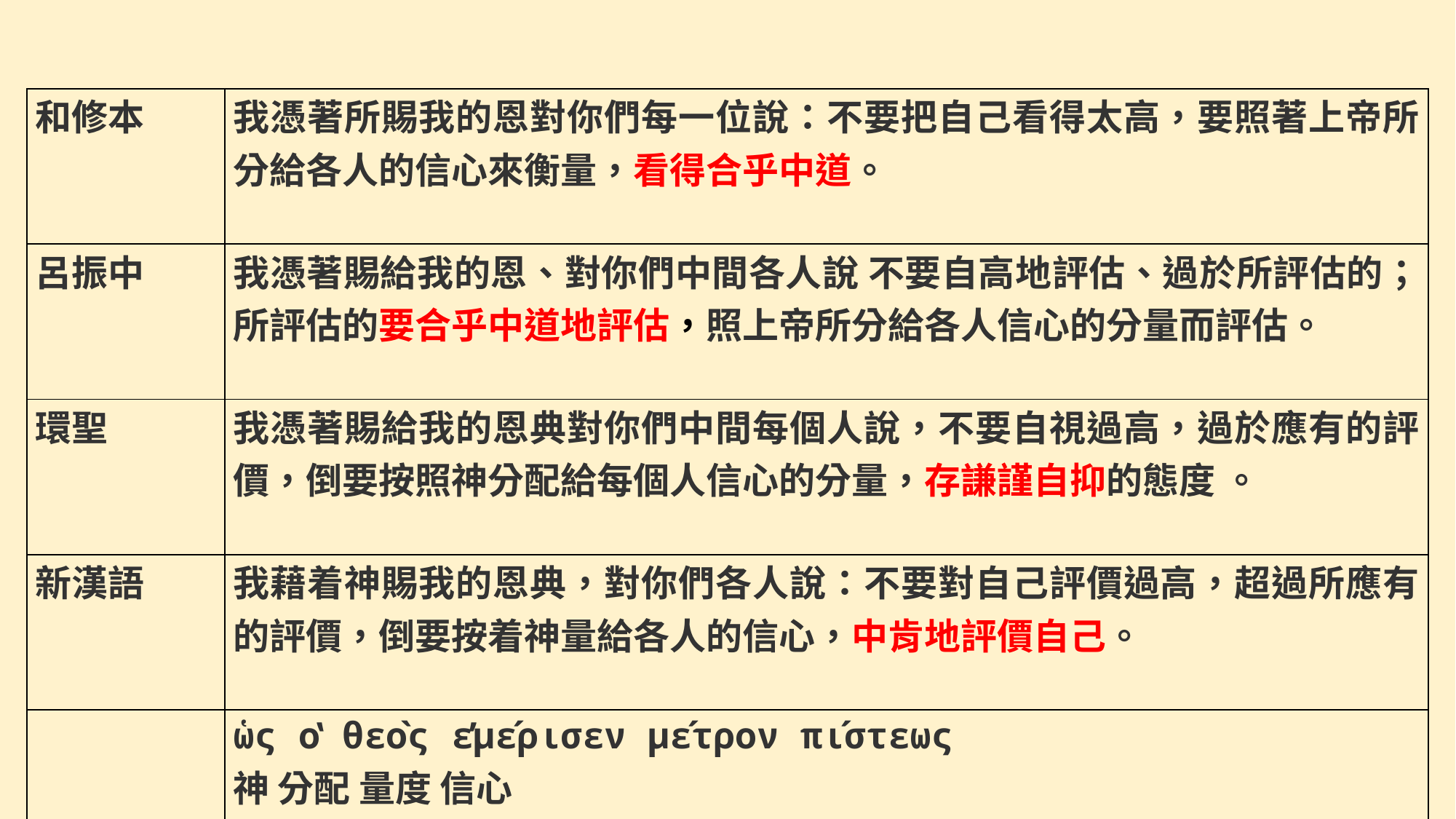

#
| 和修本 | 我憑著所賜我的恩對你們每一位說：不要把自己看得太高，要照著上帝所分給各人的信心來衡量，看得合乎中道。 |
| --- | --- |
| 呂振中 | 我憑著賜給我的恩、對你們中間各人說 不要自高地評估、過於所評估的；所評估的要合乎中道地評估，照上帝所分給各人信心的分量而評估。 |
| 環聖 | 我憑著賜給我的恩典對你們中間每個人說，不要自視過高，過於應有的評價，倒要按照神分配給每個人信心的分量，存謙謹自抑的態度 。 |
| 新漢語 | 我藉着神賜我的恩典，對你們各人說：不要對自己評價過高，超過所應有的評價，倒要按着神量給各人的信心，中肯地評價自己。 |
|  | ὡς ὁ θεὸς ἐμέρισεν μέτρον πίστεως 神 分配 量度 信心 |